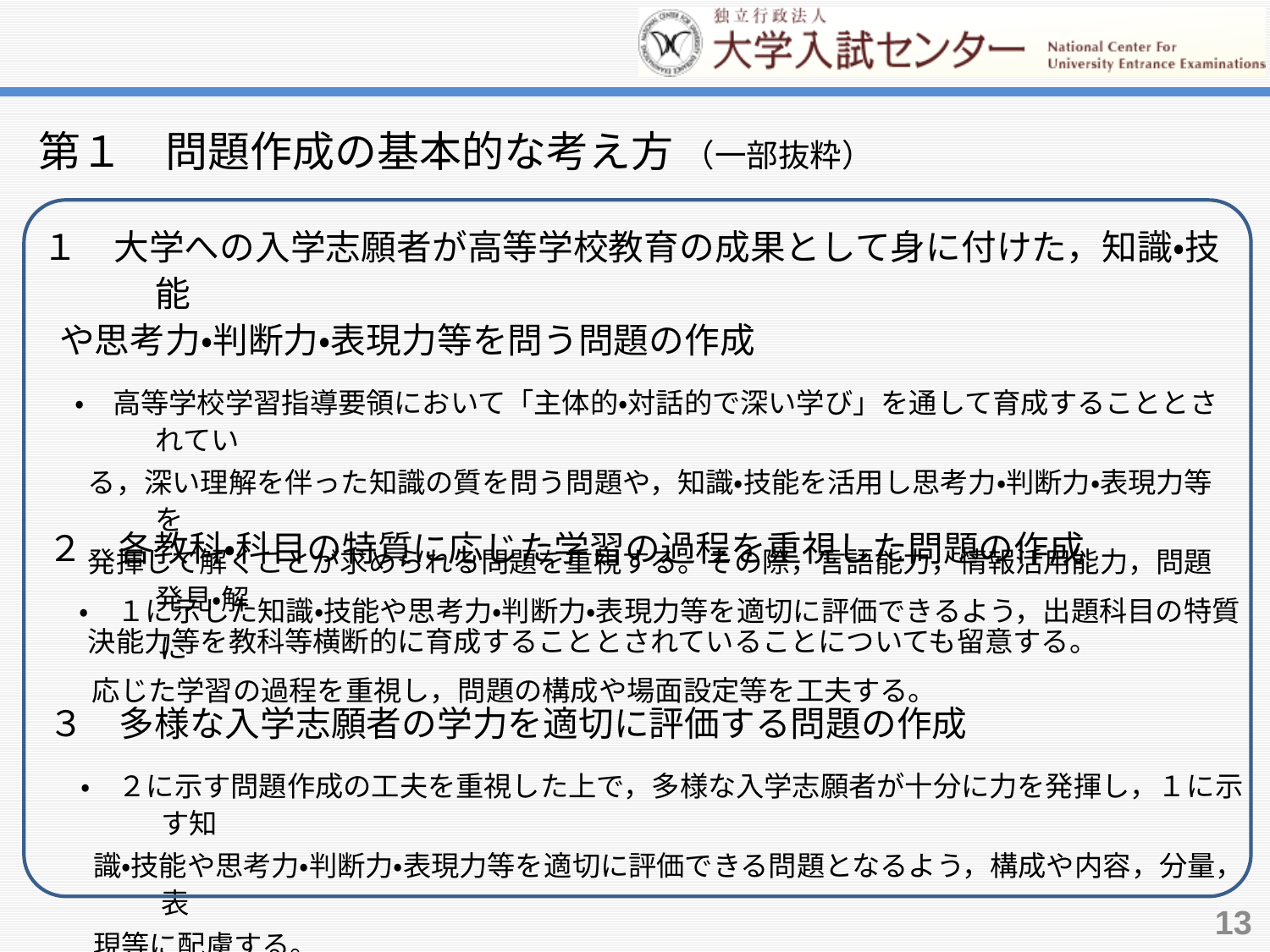

第１　問題作成の基本的な考え方 （一部抜粋）

１　大学への入学志願者が高等学校教育の成果として身に付けた，知識・技能
 や思考力・判断力・表現力等を問う問題の作成
    ・　高等学校学習指導要領において「主体的・対話的で深い学び」を通して育成することとされてい
      る，深い理解を伴った知識の質を問う問題や，知識・技能を活用し思考力・判断力・表現力等を
      発揮して解くことが求められる問題を重視する。その際，言語能力，情報活用能力，問題発見・解
      決能力等を教科等横断的に育成することとされていることについても留意する。

２　各教科・科目の特質に応じた学習の過程を重視した問題の作成
    ・　１に示した知識・技能や思考力・判断力・表現力等を適切に評価できるよう，出題科目の特質に
      応じた学習の過程を重視し，問題の構成や場面設定等を工夫する。

３　多様な入学志願者の学力を適切に評価する問題の作成
    ・　２に示す問題作成の工夫を重視した上で，多様な入学志願者が十分に力を発揮し，１に示す知
      識・技能や思考力・判断力・表現力等を適切に評価できる問題となるよう，構成や内容，分量，表
      現等に配慮する。
13